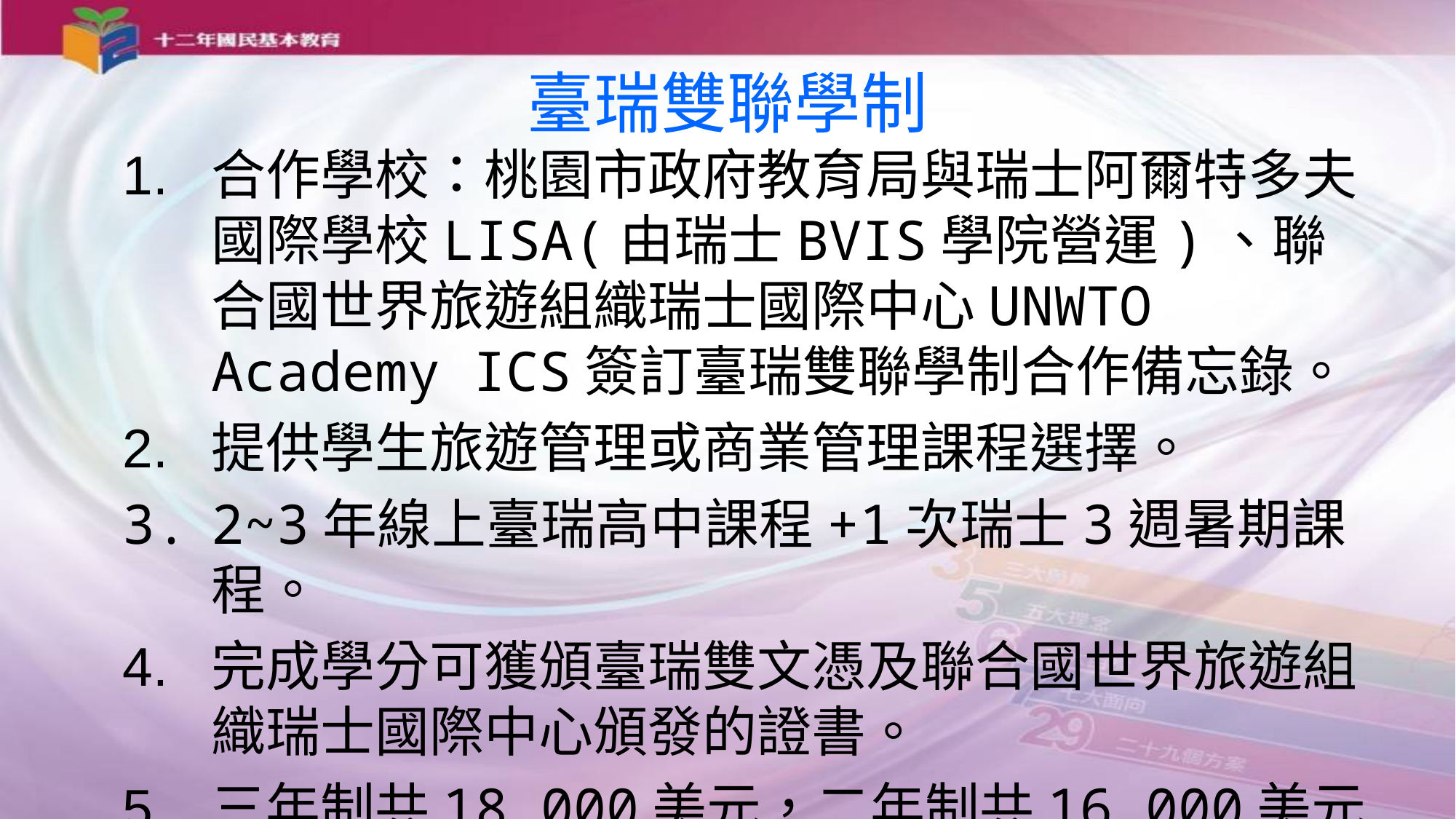

# 臺瑞雙聯學制
合作學校：桃園市政府教育局與瑞士阿爾特多夫國際學校LISA(由瑞士BVIS學院營運)、聯合國世界旅遊組織瑞士國際中心UNWTO Academy ICS簽訂臺瑞雙聯學制合作備忘錄。
提供學生旅遊管理或商業管理課程選擇。
2~3年線上臺瑞高中課程+1次瑞士3週暑期課程。
完成學分可獲頒臺瑞雙文憑及聯合國世界旅遊組織瑞士國際中心頒發的證書。
三年制共18,000美元，二年制共16,000美元